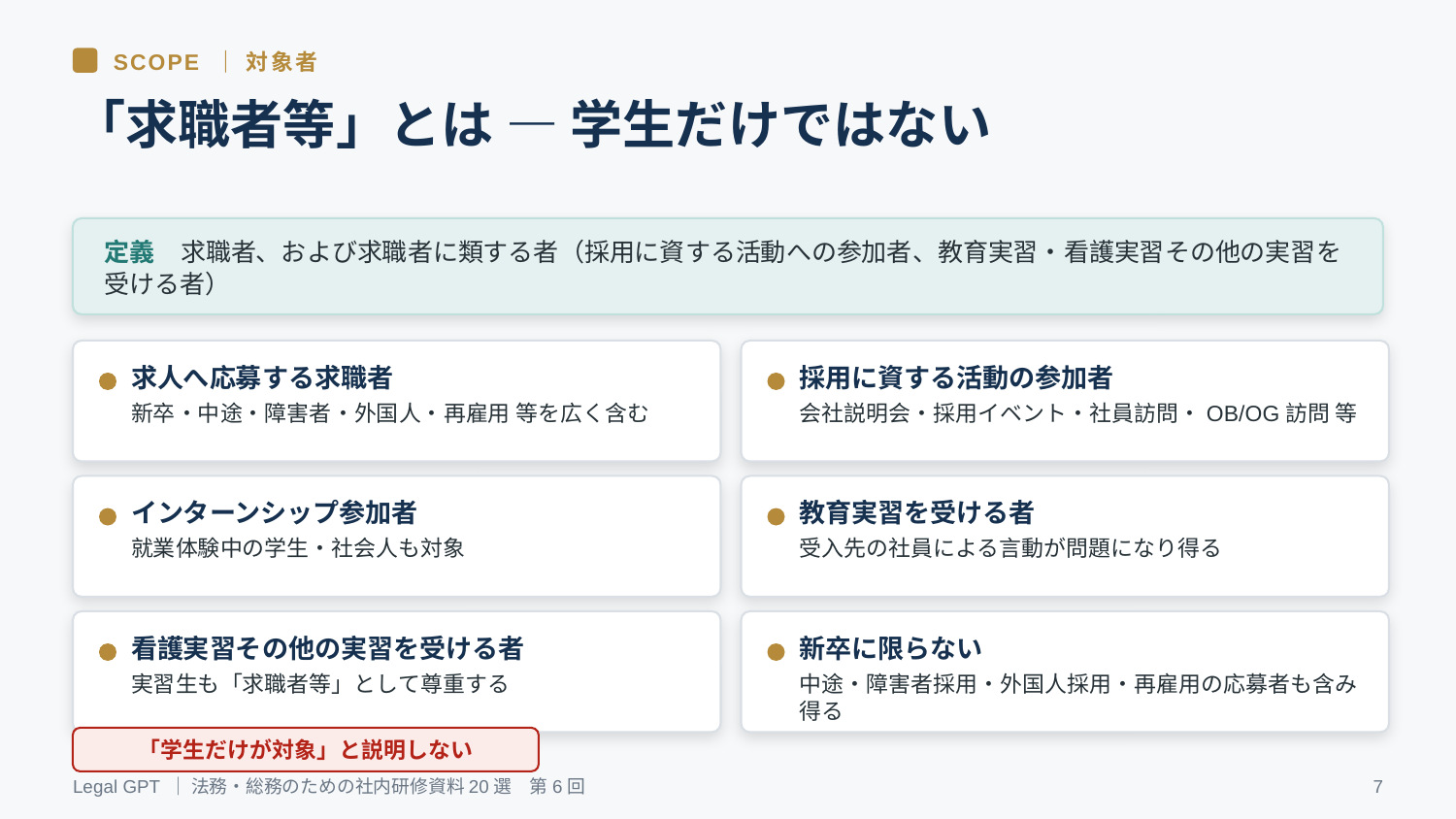

SCOPE ｜ 対象者

「求職者等」とは — 学生だけではない

定義　求職者、および求職者に類する者（採用に資する活動への参加者、教育実習・看護実習その他の実習を受ける者）

求人へ応募する求職者
採用に資する活動の参加者

新卒・中途・障害者・外国人・再雇用 等を広く含む
会社説明会・採用イベント・社員訪問・OB/OG訪問 等

インターンシップ参加者
教育実習を受ける者

就業体験中の学生・社会人も対象
受入先の社員による言動が問題になり得る

看護実習その他の実習を受ける者
新卒に限らない

実習生も「求職者等」として尊重する
中途・障害者採用・外国人採用・再雇用の応募者も含み得る

「学生だけが対象」と説明しない
Legal GPT ｜ 法務・総務のための社内研修資料20選　第6回
7